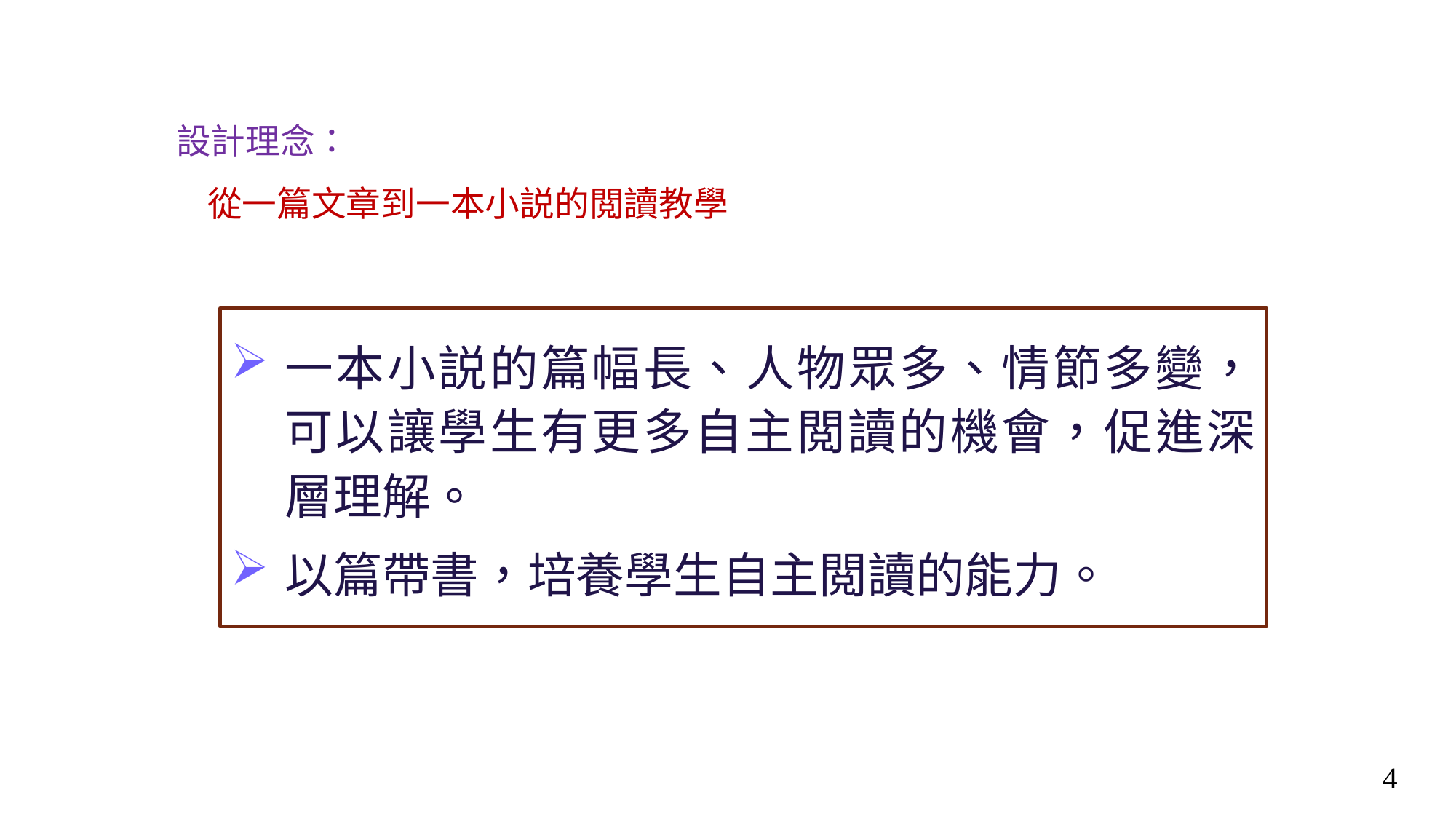

# 設計理念： 從一篇文章到一本小説的閲讀教學
一本小説的篇幅長、人物眾多、情節多變，可以讓學生有更多自主閲讀的機會，促進深層理解。
以篇帶書，培養學生自主閲讀的能力。
4
4